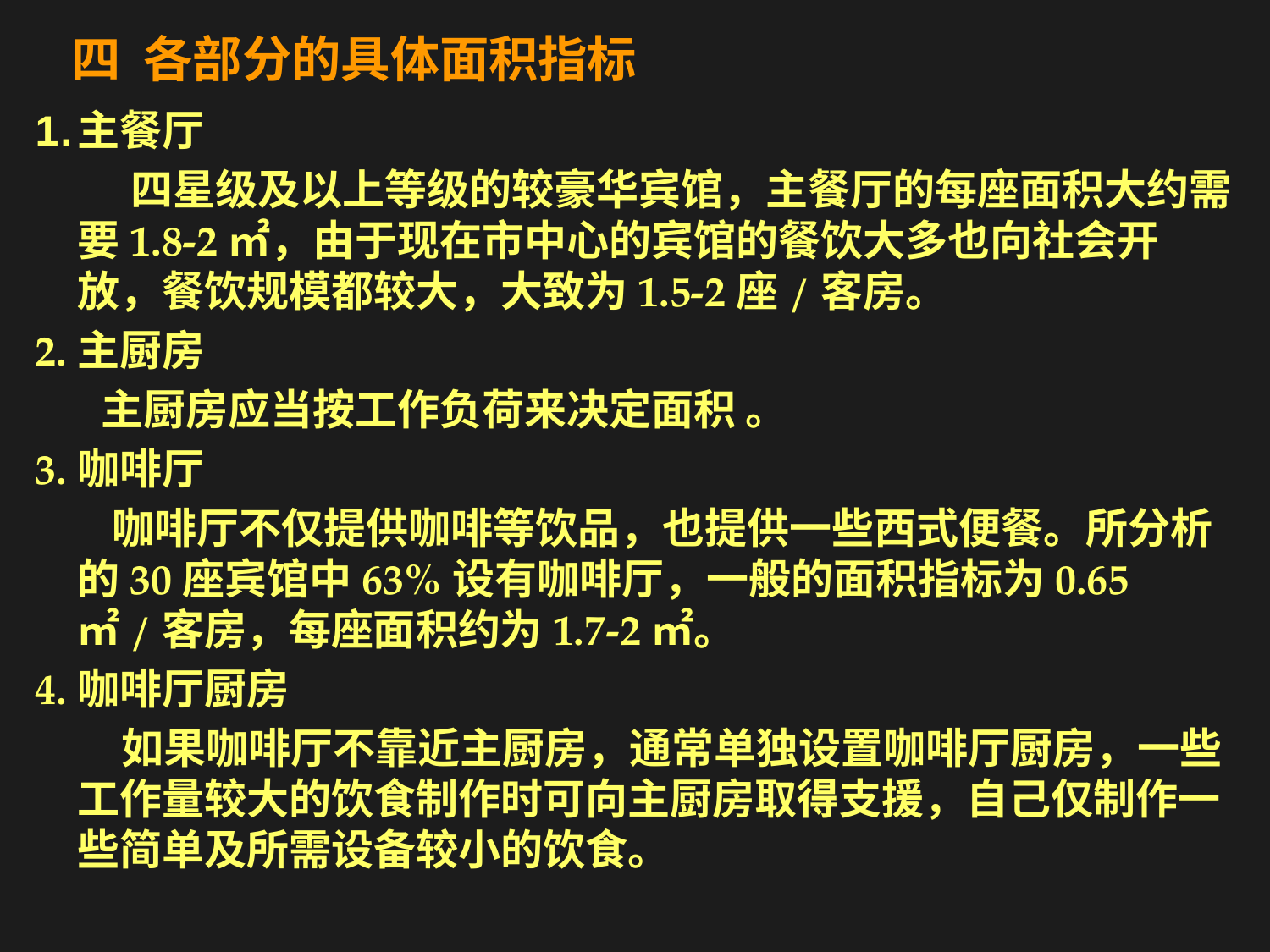

# 四  各部分的具体面积指标
主餐厅
         四星级及以上等级的较豪华宾馆，主餐厅的每座面积大约需要1.8-2㎡，由于现在市中心的宾馆的餐饮大多也向社会开放，餐饮规模都较大，大致为1.5-2座/客房。
2.主厨房
  主厨房应当按工作负荷来决定面积 。
3.咖啡厅
       咖啡厅不仅提供咖啡等饮品，也提供一些西式便餐。所分析的30座宾馆中63%设有咖啡厅，一般的面积指标为0.65㎡/客房，每座面积约为1.7-2㎡。
4.咖啡厅厨房
        如果咖啡厅不靠近主厨房，通常单独设置咖啡厅厨房，一些工作量较大的饮食制作时可向主厨房取得支援，自己仅制作一些简单及所需设备较小的饮食。